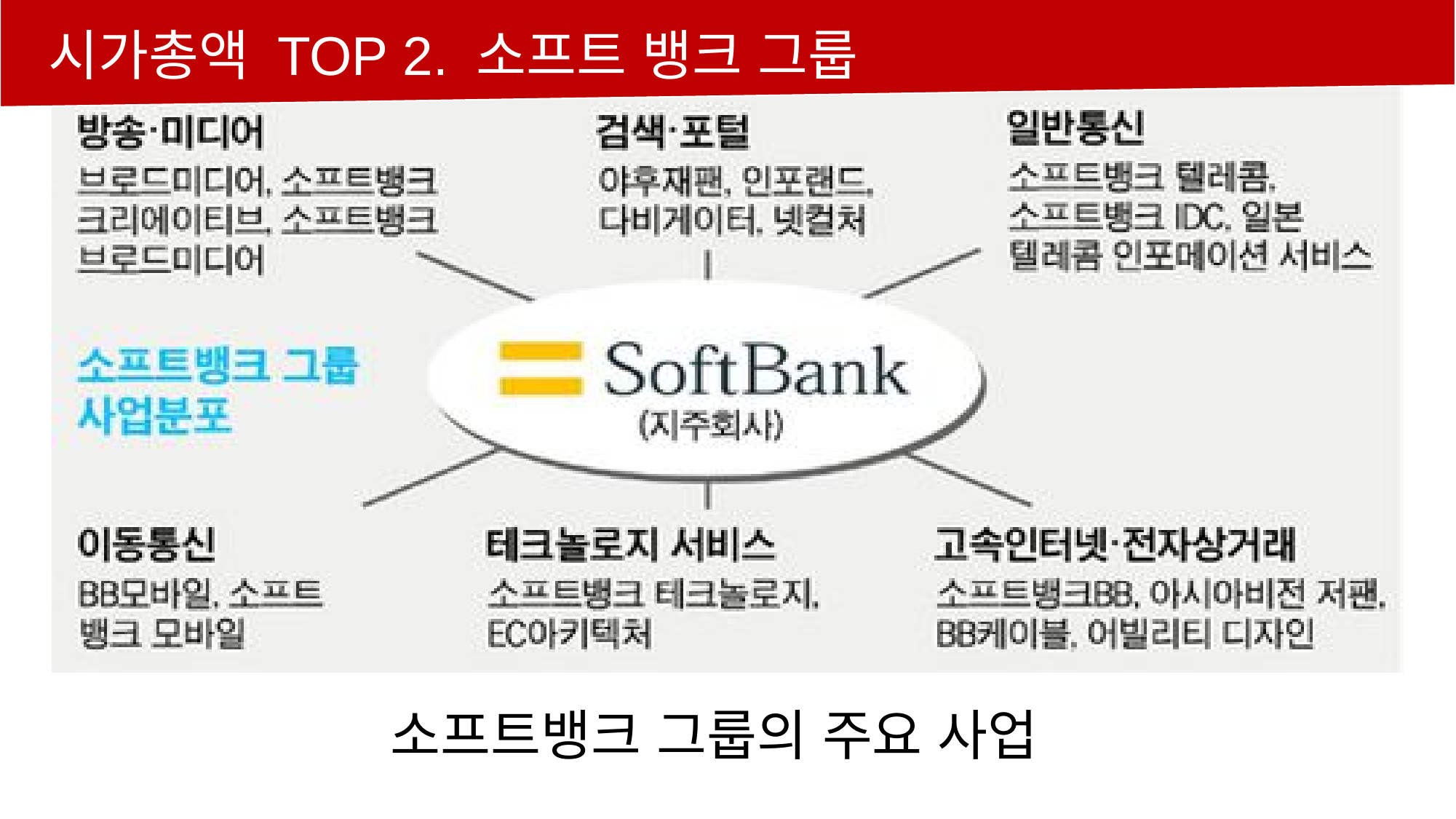

시가총액 TOP 2. 소프트 뱅크 그룹

소프트뱅크 그룹의 주요 사업